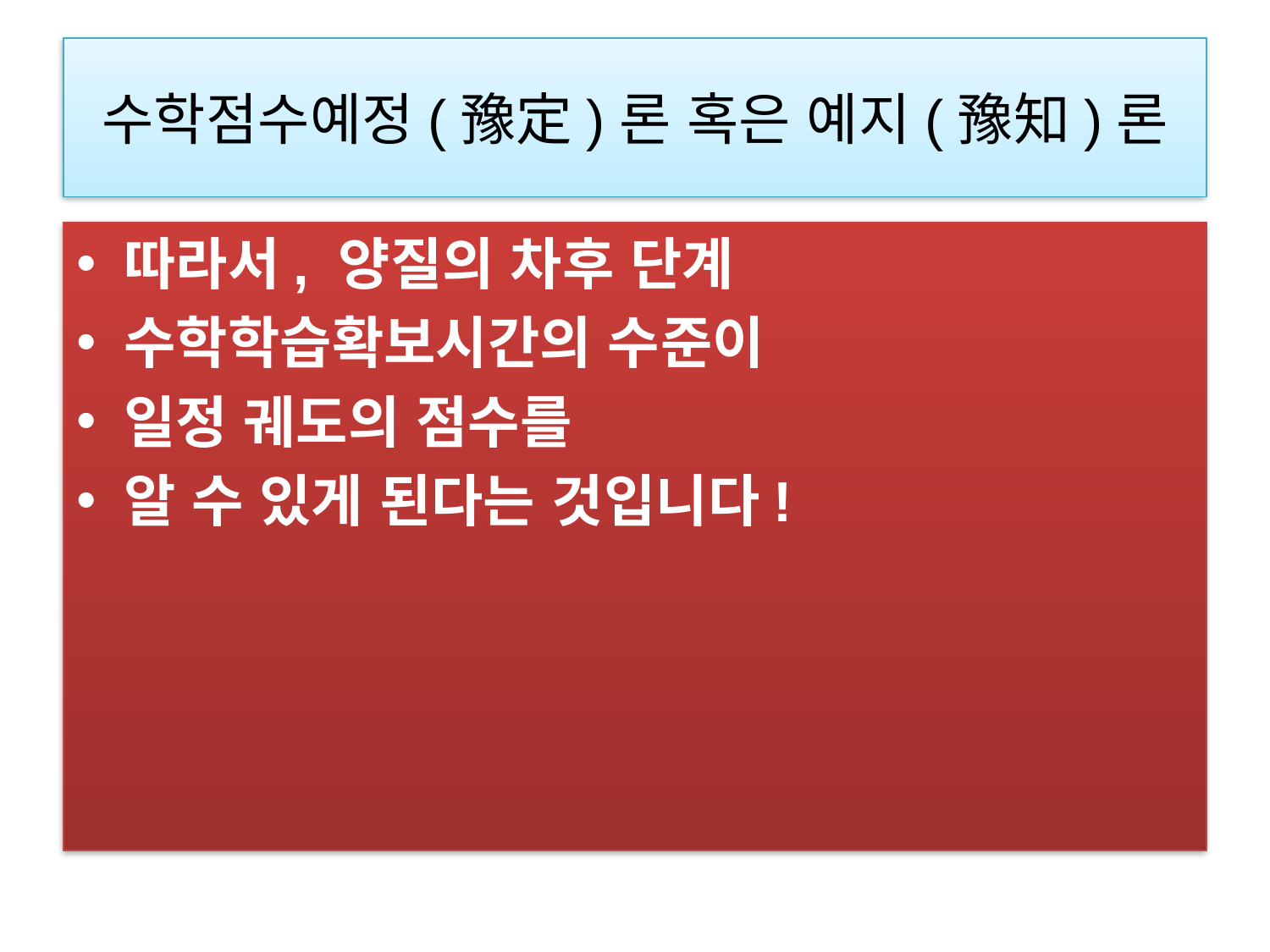

# 수학점수예정(豫定)론 혹은 예지(豫知)론
따라서, 양질의 차후 단계
수학학습확보시간의 수준이
일정 궤도의 점수를
알 수 있게 된다는 것입니다!